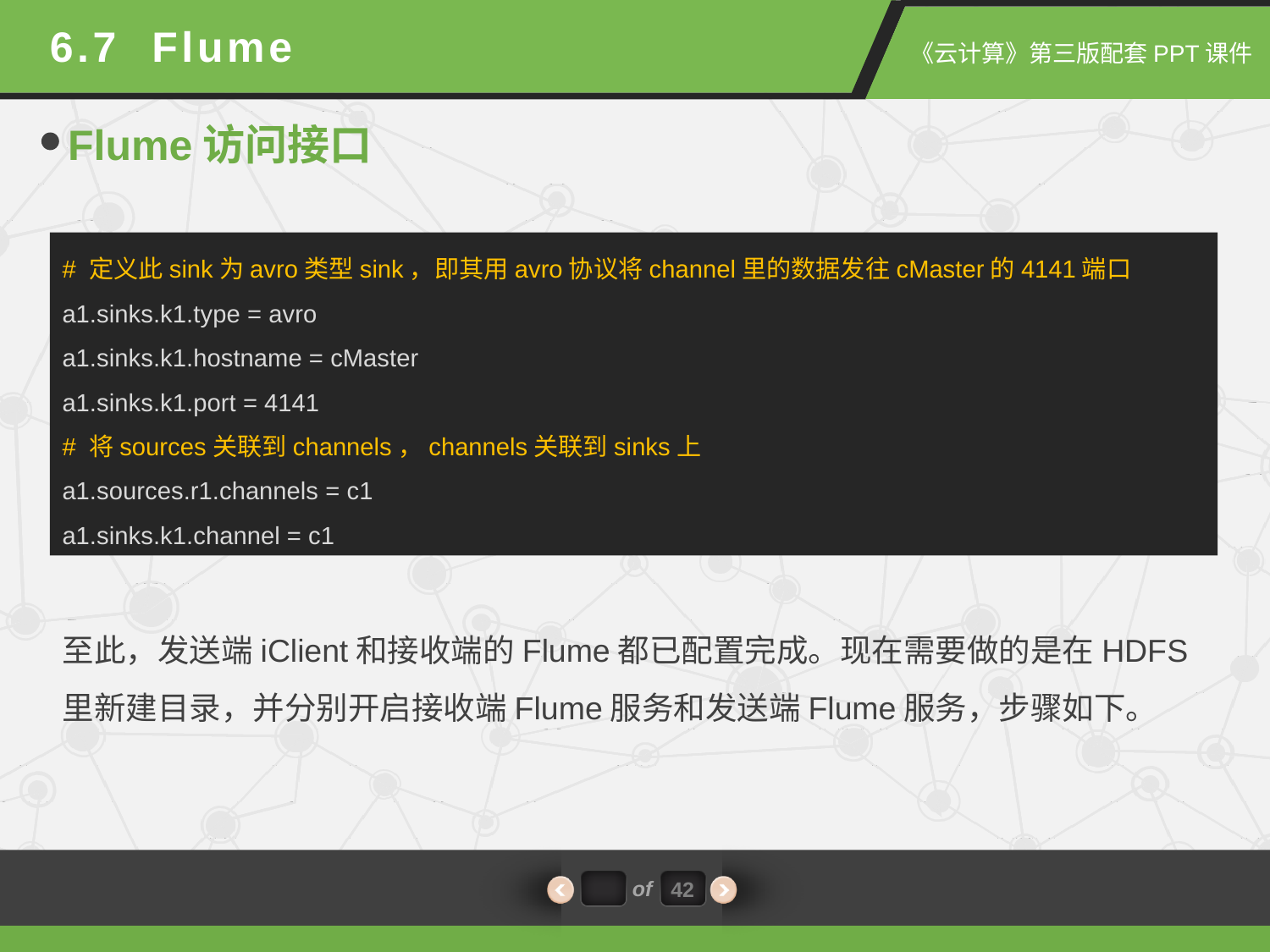

6.7  Flume
Flume访问接口

# 定义此sink为avro类型sink，即其用avro协议将channel里的数据发往cMaster的4141端口
a1.sinks.k1.type = avro
a1.sinks.k1.hostname = cMaster
a1.sinks.k1.port = 4141
# 将sources关联到channels，channels关联到sinks上
a1.sources.r1.channels = c1
a1.sinks.k1.channel = c1
至此，发送端iClient和接收端的Flume都已配置完成。现在需要做的是在HDFS里新建目录，并分别开启接收端Flume服务和发送端Flume服务，步骤如下。
20